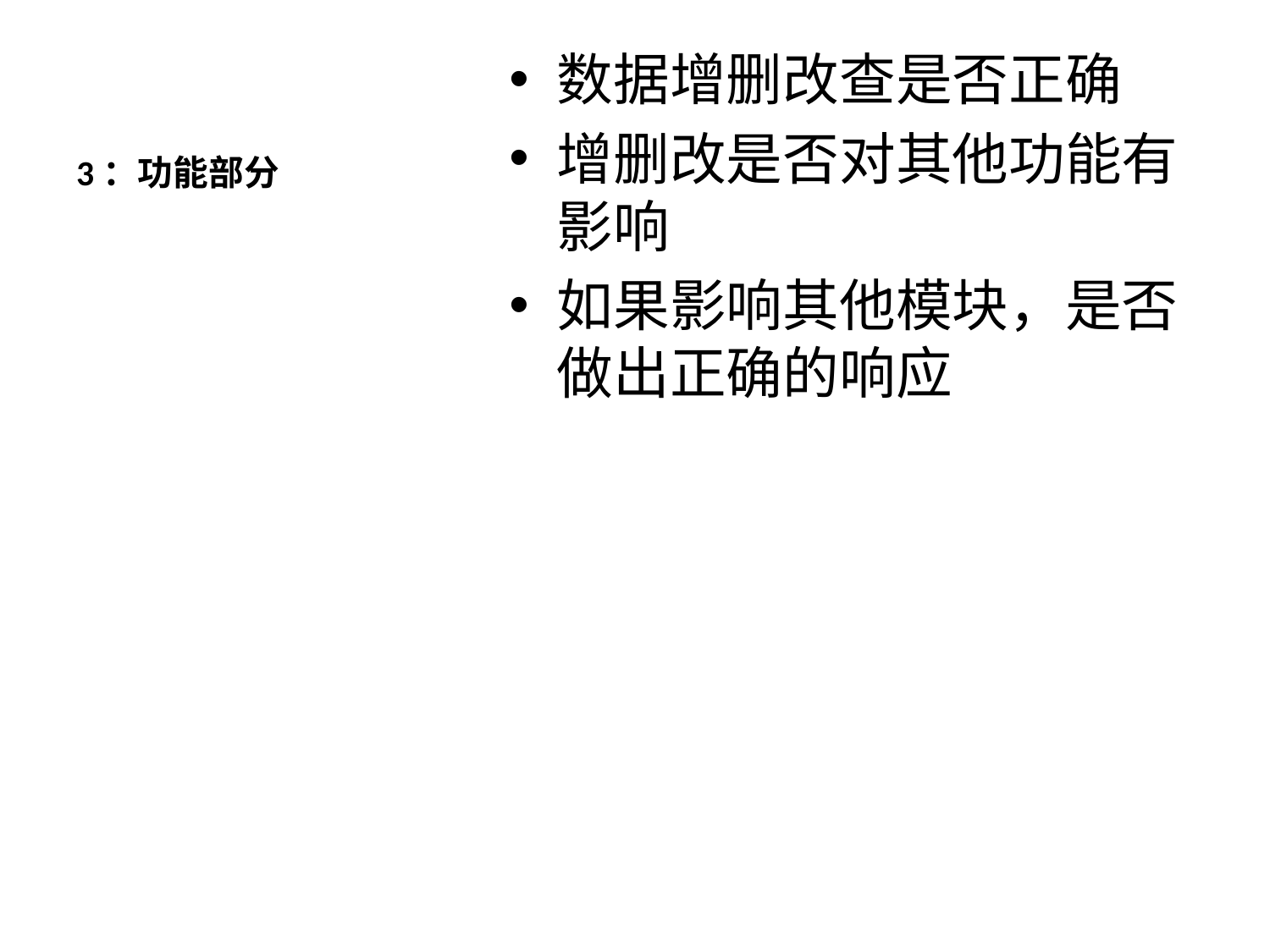

# 3：功能部分
数据增删改查是否正确
增删改是否对其他功能有影响
如果影响其他模块，是否做出正确的响应